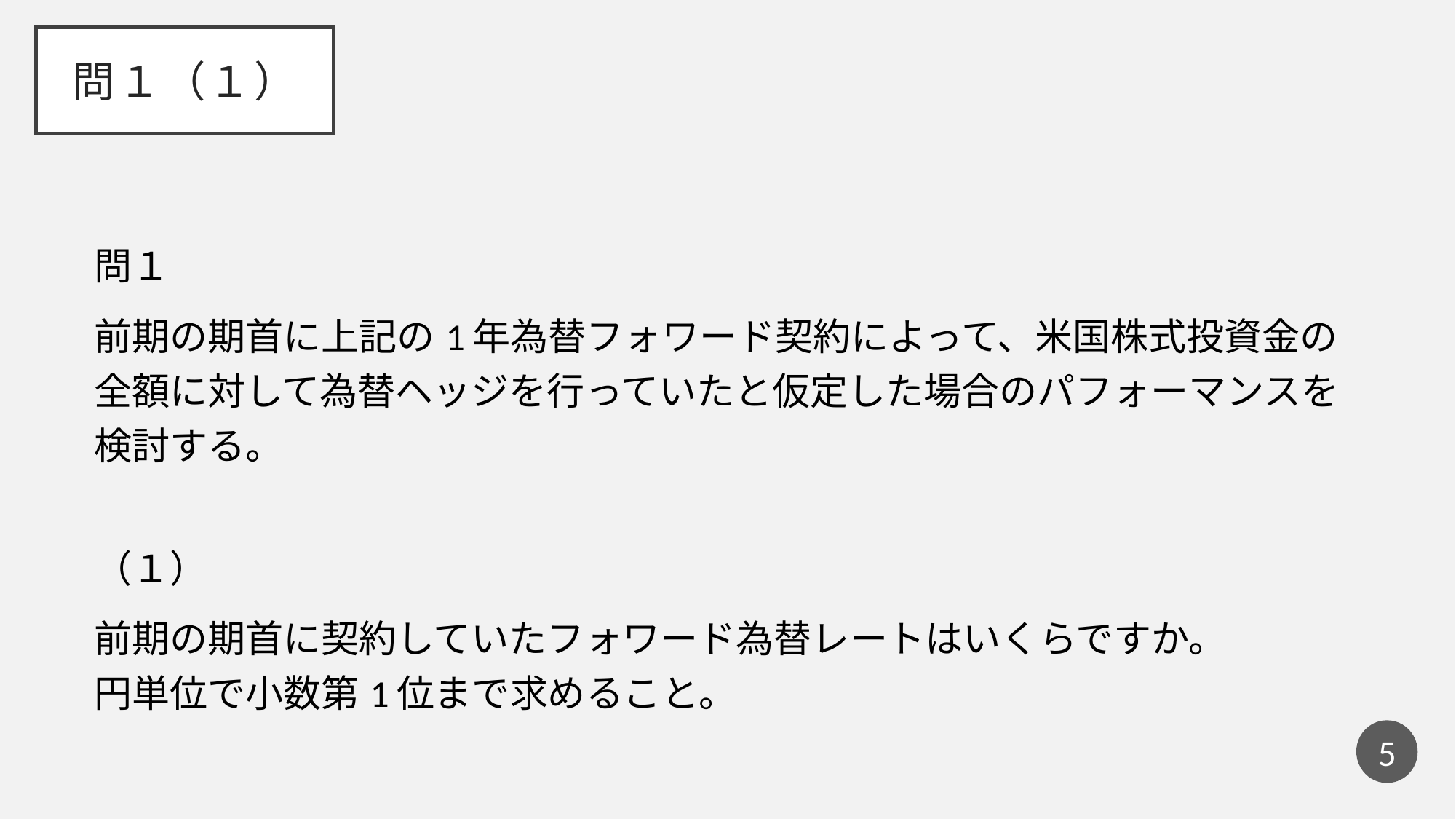

# 問１（１）

問１
前期の期首に上記の1年為替フォワード契約によって、米国株式投資金の全額に対して為替ヘッジを行っていたと仮定した場合のパフォーマンスを検討する。

（１）
前期の期首に契約していたフォワード為替レートはいくらですか。
円単位で小数第1位まで求めること。
5